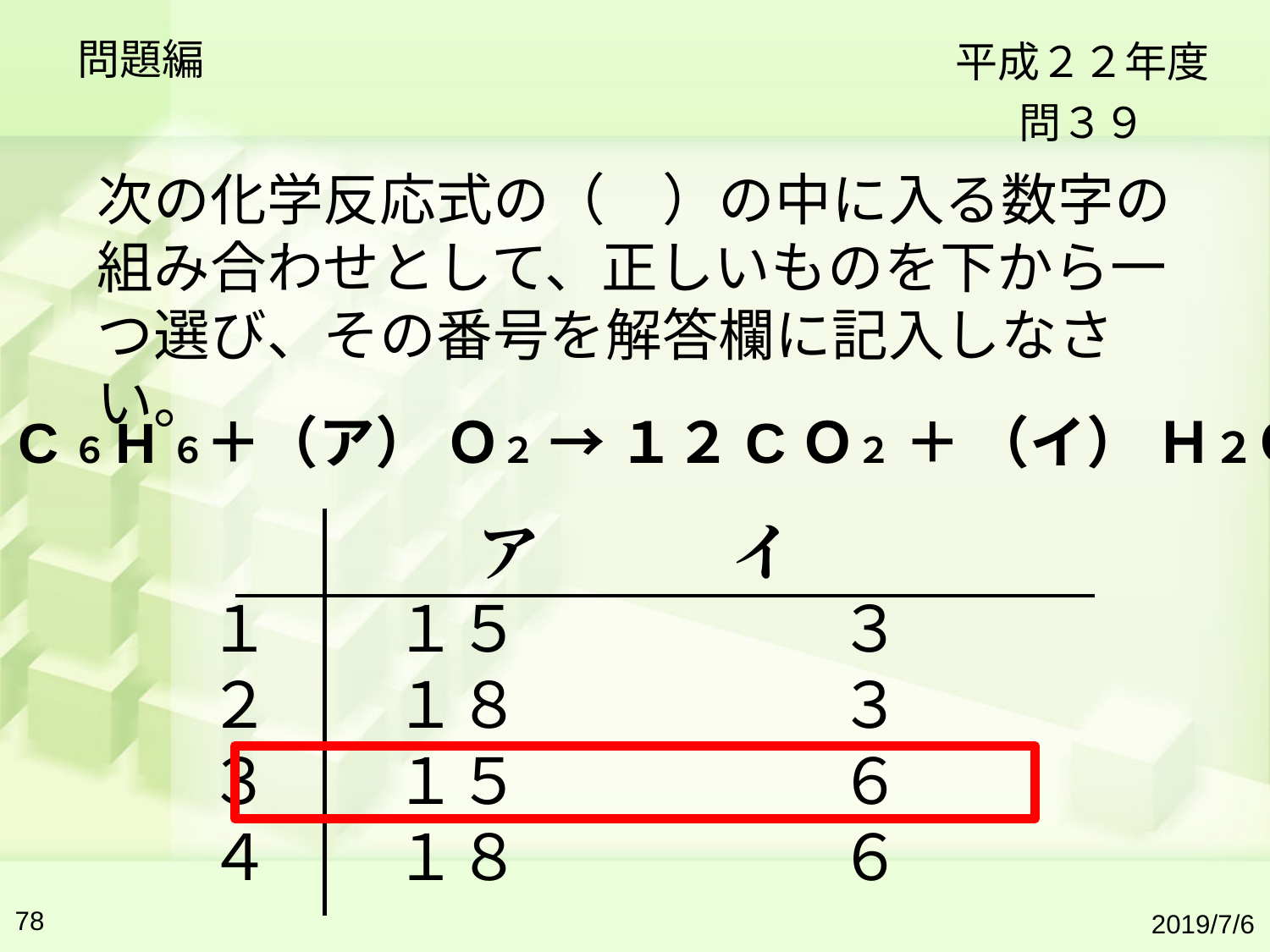

問題編
平成２２年度
問３９
次の化学反応式の（　）の中に入る数字の組み合わせとして、正しいものを下から一つ選び、その番号を解答欄に記入しなさい。
２C６H６＋（ア） Ｏ２ → １２CＯ２ ＋ （イ） Ｈ２Ｏ
　　　　 ア　　　イ
１	１５　　　　　３
２	１８　　　　　３
３	１５　　　　　６
４	１８　　　　　６

78
2019/7/6